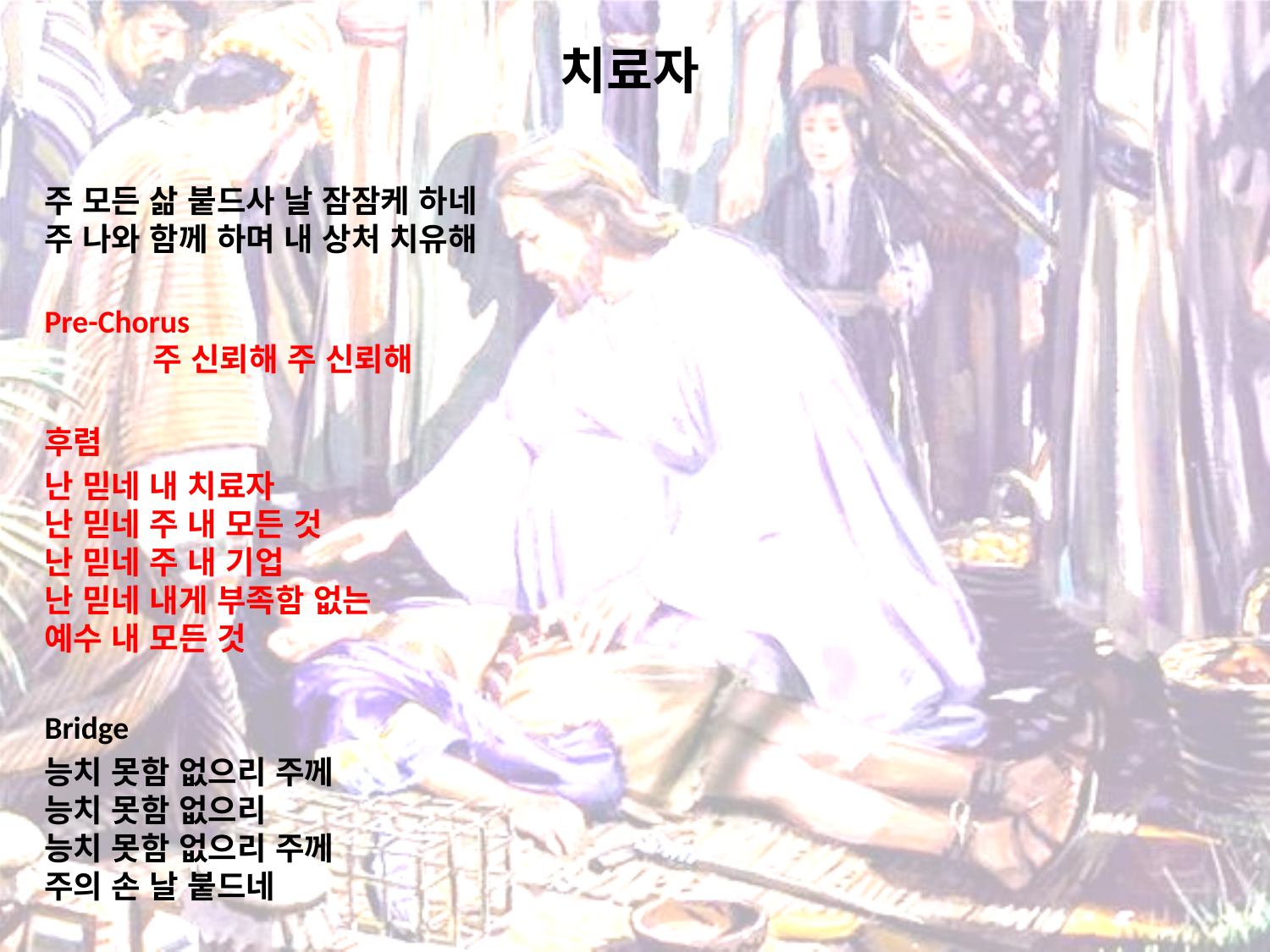

# 치료자
주 모든 삶 붙드사 날 잠잠케 하네
주 나와 함께 하며 내 상처 치유해
Pre-Chorus                                                            주 신뢰해 주 신뢰해
후렴
난 믿네 내 치료자
난 믿네 주 내 모든 것
난 믿네 주 내 기업
난 믿네 내게 부족함 없는
예수 내 모든 것

Bridge
능치 못함 없으리 주께
능치 못함 없으리
능치 못함 없으리 주께
주의 손 날 붙드네